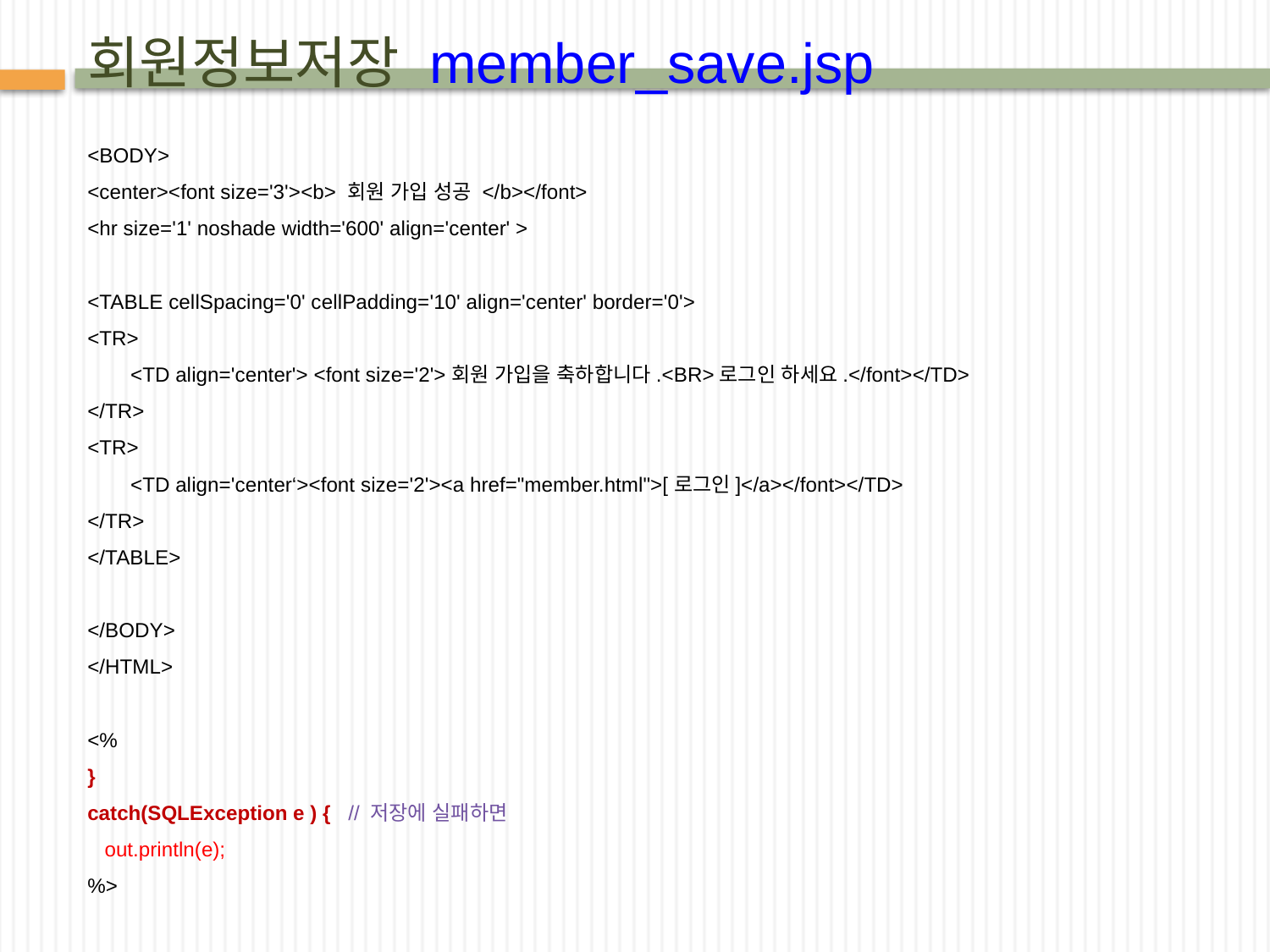

# 회원정보저장 member_save.jsp
<BODY>
<center><font size='3'><b> 회원 가입 성공 </b></font>
<hr size='1' noshade width='600' align='center' >

<TABLE cellSpacing='0' cellPadding='10' align='center' border='0'>
<TR>
	<TD align='center'> <font size='2'>회원 가입을 축하합니다.<BR>로그인 하세요.</font></TD>
</TR>
<TR>
	<TD align='center‘><font size='2'><a href="member.html">[로그인]</a></font></TD>
</TR>
</TABLE>

</BODY>
</HTML>

<%
}
catch(SQLException e ) {   // 저장에 실패하면
   out.println(e);
%>